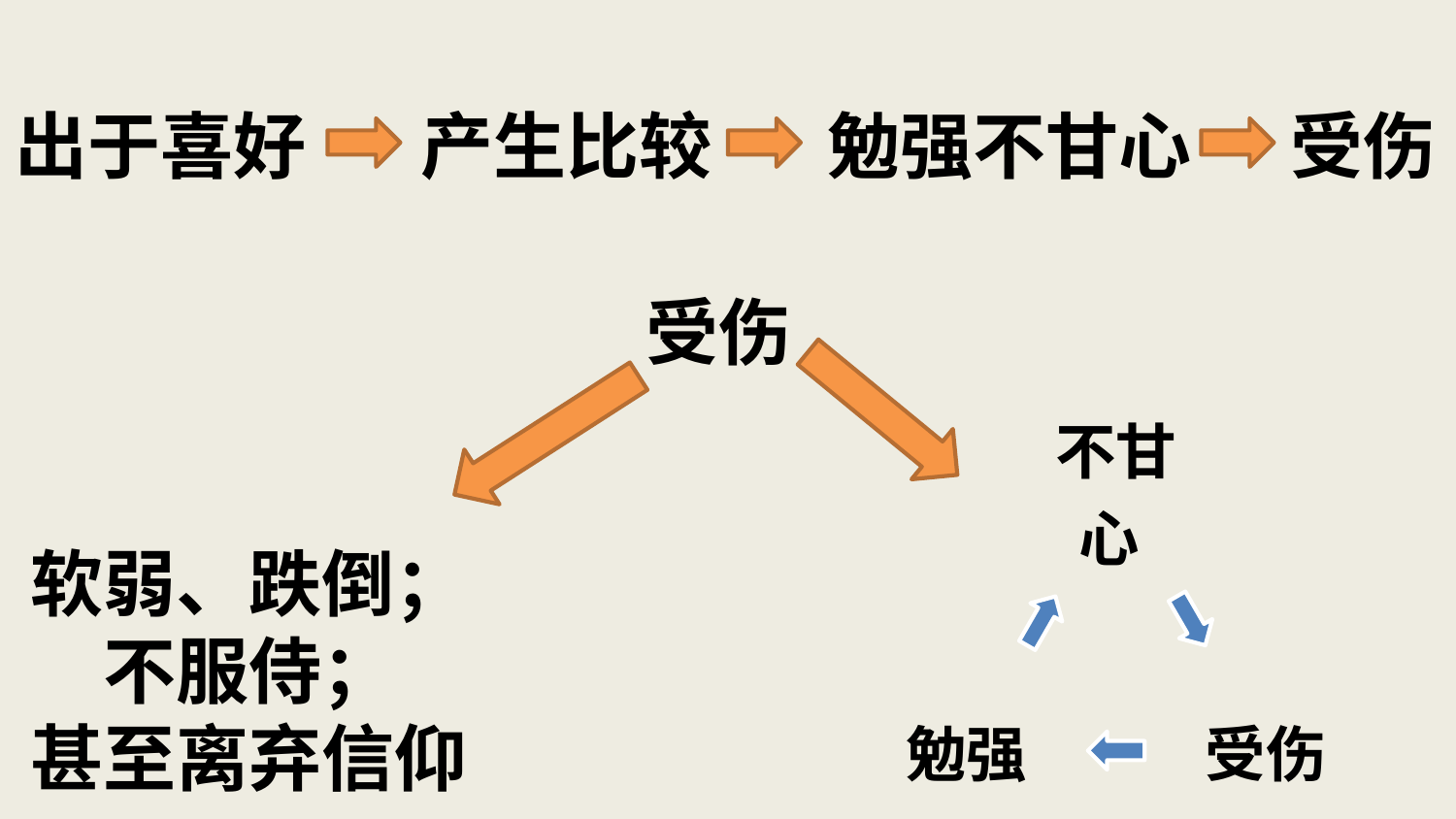

# 出于喜好       产生比较       勉强不甘心      受伤

受伤

不甘心
受伤
勉强
软弱、跌倒；
不服侍；
甚至离弃信仰